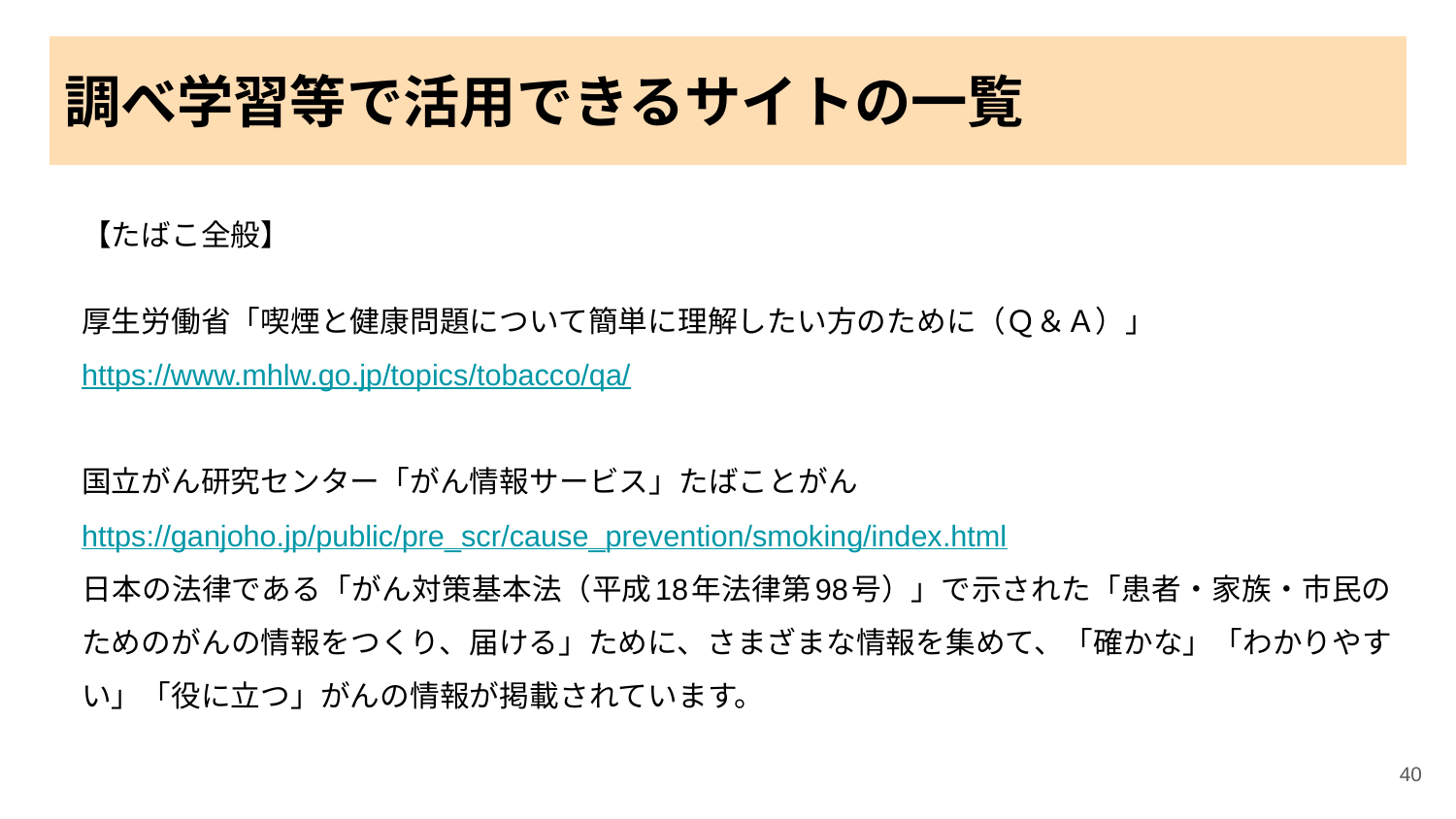

調べ学習等で活用できるサイトの一覧
【たばこ全般】

厚生労働省「喫煙と健康問題について簡単に理解したい方のために（Ｑ＆Ａ）」
https://www.mhlw.go.jp/topics/tobacco/qa/

国立がん研究センター「がん情報サービス」たばことがん
https://ganjoho.jp/public/pre_scr/cause_prevention/smoking/index.html
日本の法律である「がん対策基本法（平成18年法律第98号）」で示された「患者・家族・市民のためのがんの情報をつくり、届ける」ために、さまざまな情報を集めて、「確かな」「わかりやすい」「役に立つ」がんの情報が掲載されています。
40